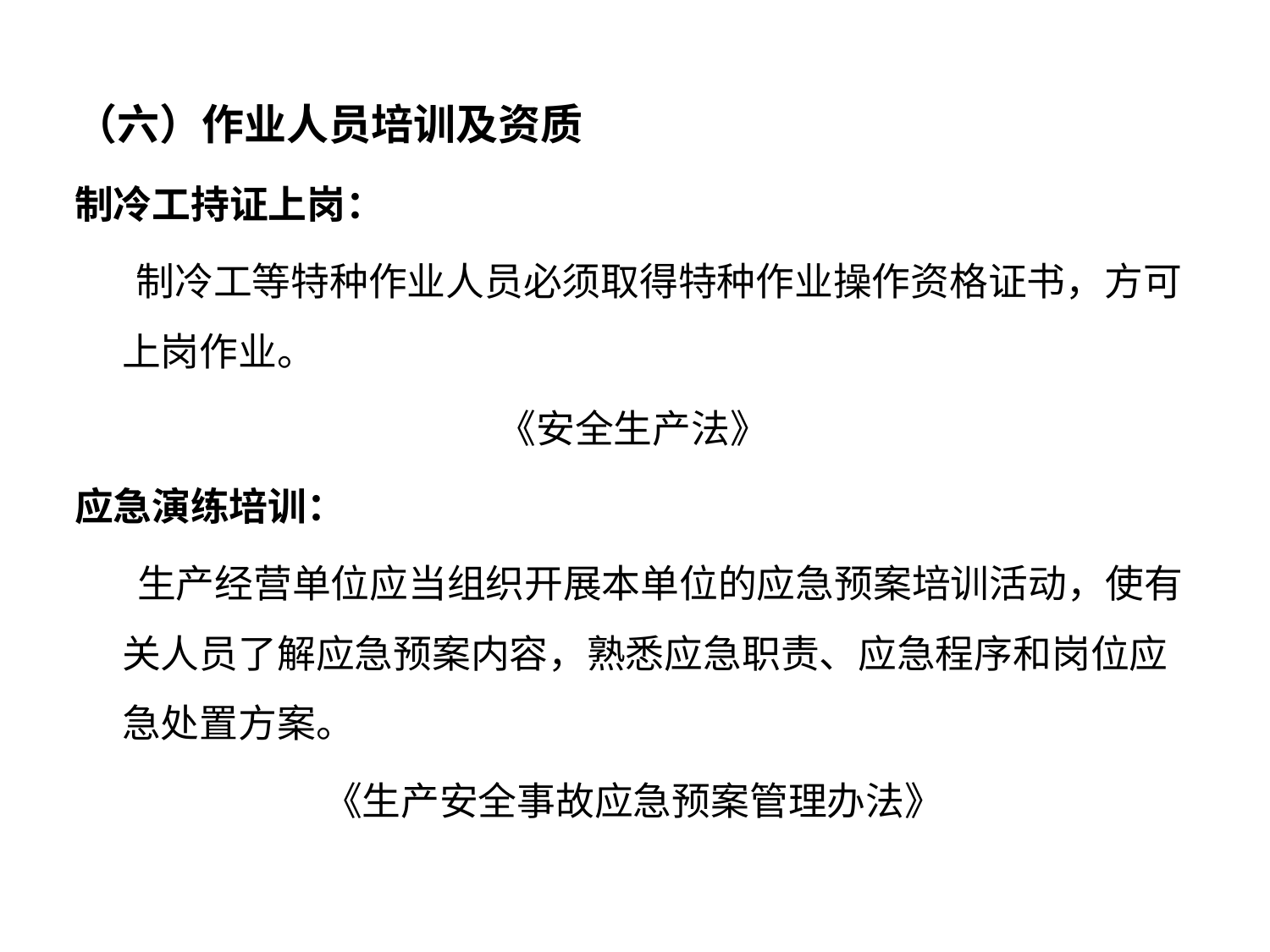

（六）作业人员培训及资质
制冷工持证上岗：
      制冷工等特种作业人员必须取得特种作业操作资格证书，方可上岗作业。
《安全生产法》
应急演练培训：
      生产经营单位应当组织开展本单位的应急预案培训活动，使有关人员了解应急预案内容，熟悉应急职责、应急程序和岗位应急处置方案。
《生产安全事故应急预案管理办法》
102